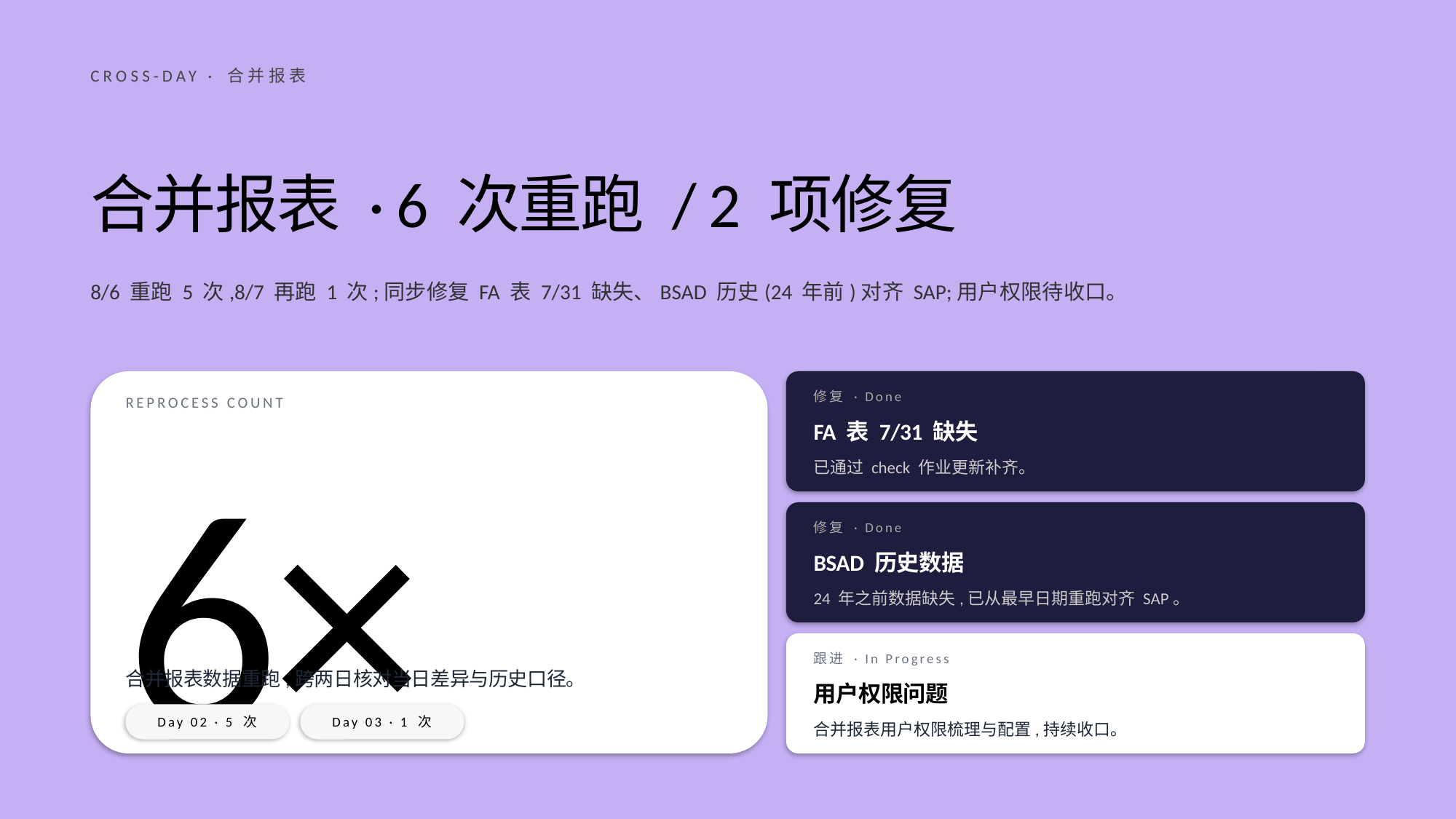

CROSS-DAY · 合并报表
合并报表 · 6 次重跑 / 2 项修复
8/6 重跑 5 次,8/7 再跑 1 次;同步修复 FA 表 7/31 缺失、BSAD 历史(24 年前)对齐 SAP;用户权限待收口。

修复 · Done
REPROCESS COUNT
FA 表 7/31 缺失
6×
已通过 check 作业更新补齐。

修复 · Done
BSAD 历史数据
24 年之前数据缺失,已从最早日期重跑对齐 SAP。

跟进 · In Progress
合并报表数据重跑,跨两日核对当日差异与历史口径。
用户权限问题
Day 02 · 5 次
Day 03 · 1 次
合并报表用户权限梳理与配置,持续收口。